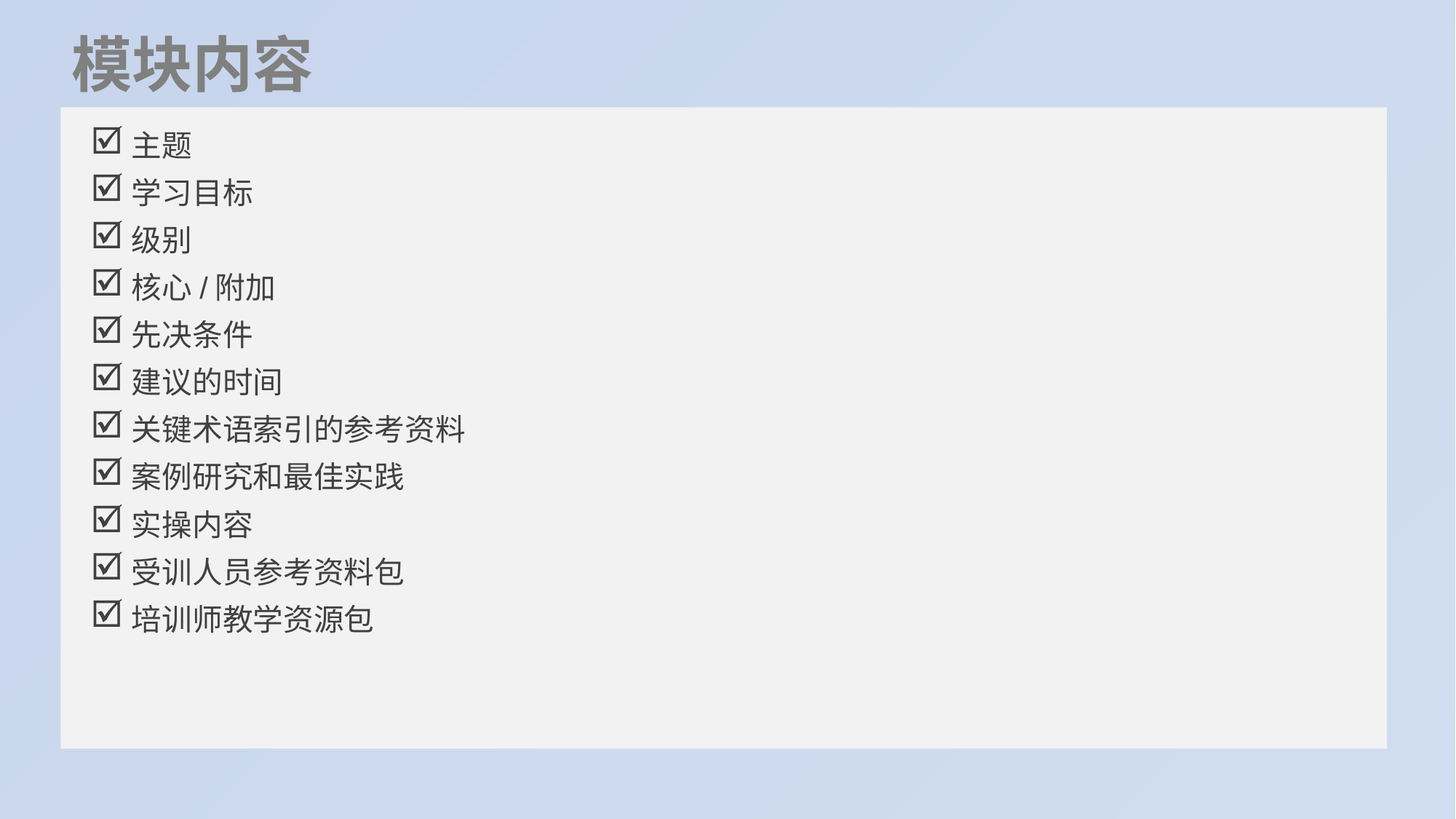

模块内容
主题
学习目标
级别
核心/附加
先决条件
建议的时间
关键术语索引的参考资料
案例研究和最佳实践
实操内容
受训人员参考资料包
培训师教学资源包